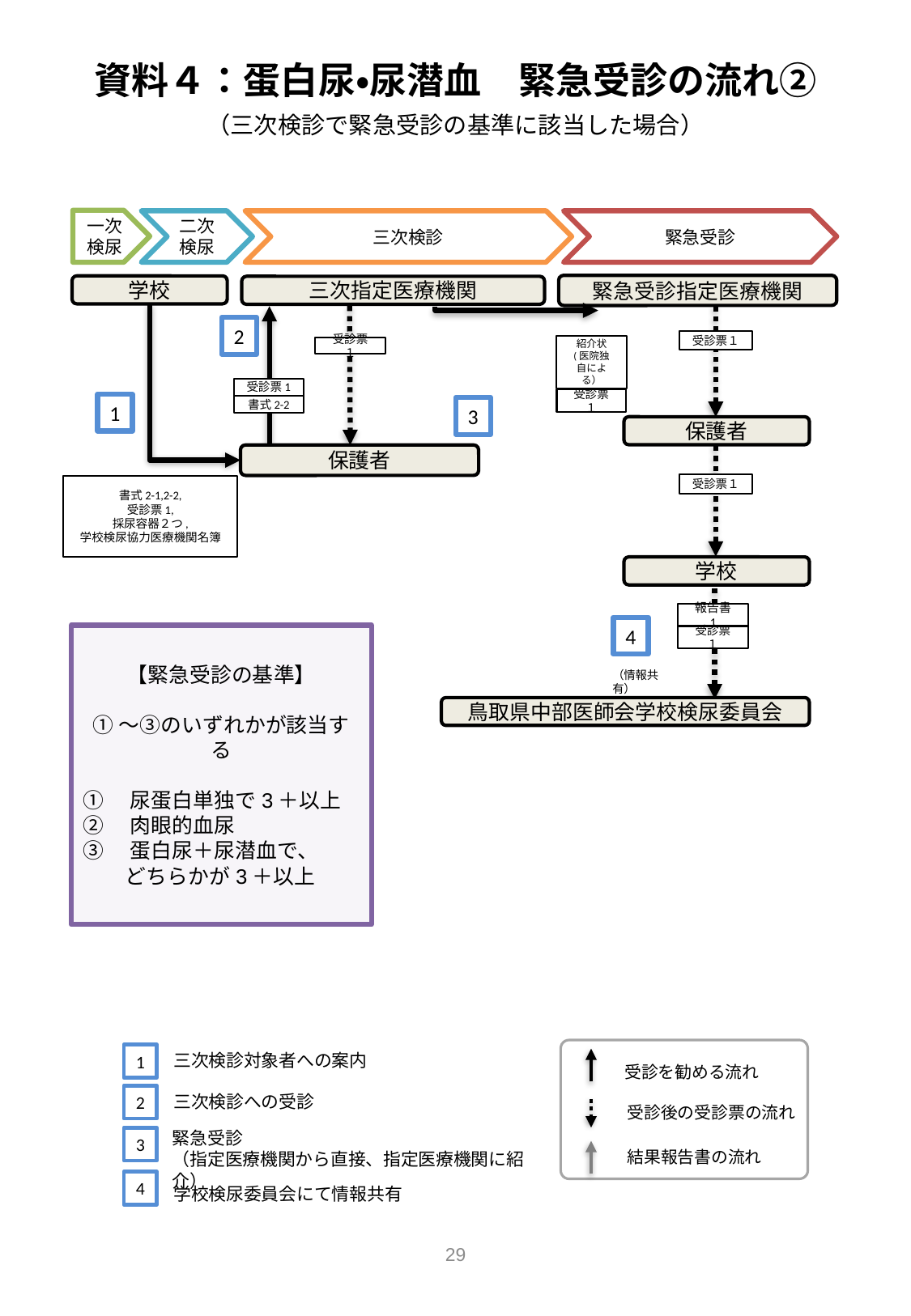

資料４：蛋白尿・尿潜血　緊急受診の流れ②
（三次検診で緊急受診の基準に該当した場合）
一次
検尿
二次
検尿
三次検診
緊急受診
緊急受診指定医療機関
学校
三次指定医療機関

2
受診票１
紹介状
(医院独自による）
受診票１
受診票1
書式2-2
受診票１
1
3
保護者
保護者
受診票１
書式2-1,2-2,
受診票1,
採尿容器２つ,
学校検尿協力医療機関名簿
学校
報告書 1
4
【緊急受診の基準】

①～③のいずれかが該当する

①　尿蛋白単独で3＋以上
②　肉眼的血尿
③　蛋白尿＋尿潜血で、
　　どちらかが3＋以上
受診票１
（情報共有）
鳥取県中部医師会学校検尿委員会

三次検診対象者への案内
1
受診を勧める流れ
三次検診への受診
2
受診後の受診票の流れ
緊急受診
（指定医療機関から直接、指定医療機関に紹介）
3
結果報告書の流れ
4
学校検尿委員会にて情報共有
29